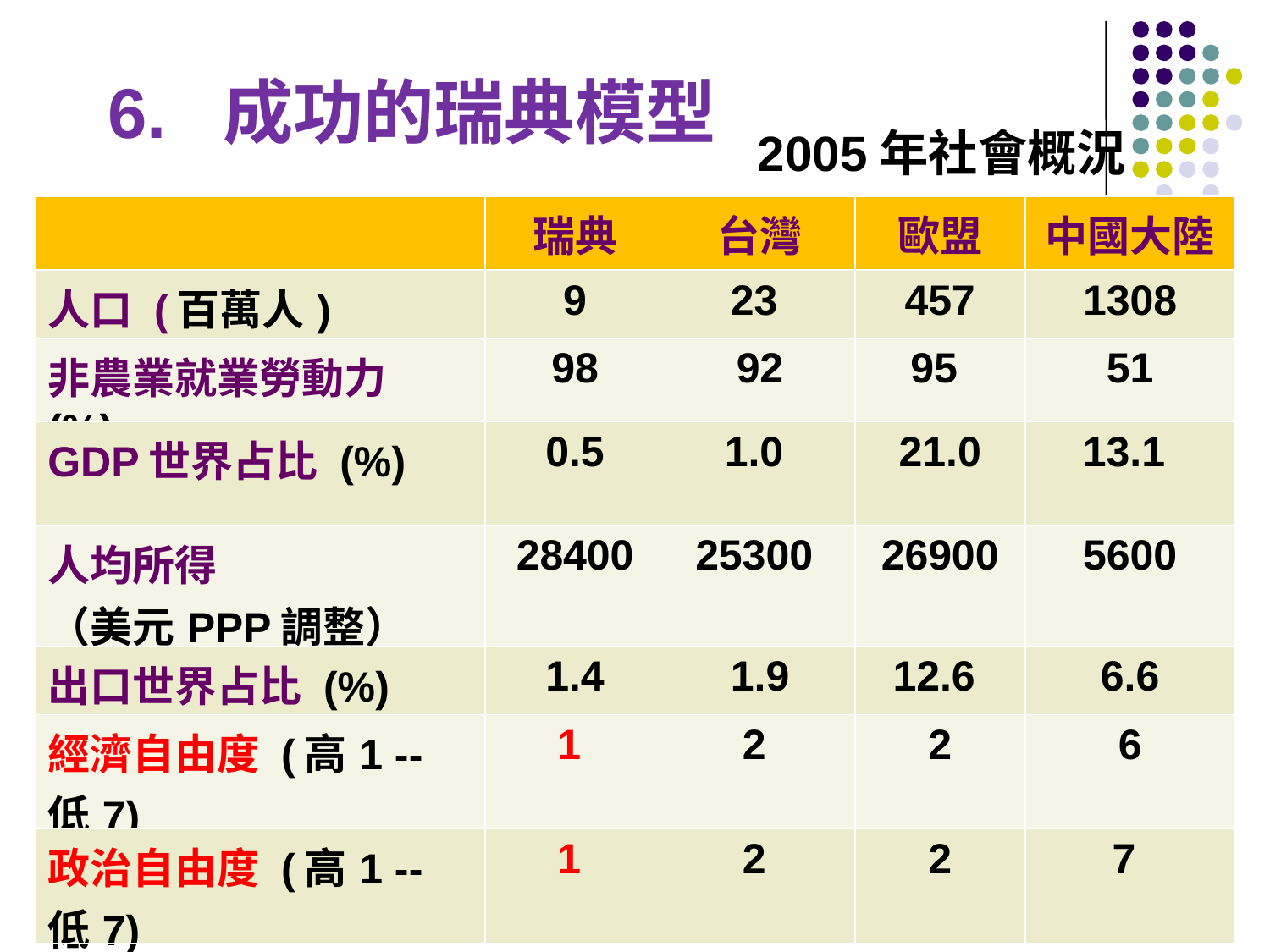

# 6.  成功的瑞典模型
2005年社會概況
|  | 瑞典 | 台灣 | 歐盟 | 中國大陸 |
| --- | --- | --- | --- | --- |
| 人口 (百萬人) | 9 | 23 | 457 | 1308 |
| 非農業就業勞動力 (%) | 98 | 92 | 95 | 51 |
| GDP世界占比 (%) | 0.5 | 1.0 | 21.0 | 13.1 |
| 人均所得 （美元PPP調整） | 28400 | 25300 | 26900 | 5600 |
| 出口世界占比 (%) | 1.4 | 1.9 | 12.6 | 6.6 |
| 經濟自由度 (高1 -- 低7) | 1 | 2 | 2 | 6 |
| 政治自由度 (高1 -- 低7) | 1 | 2 | 2 | 7 |
5.  銜接台灣的傳統
16